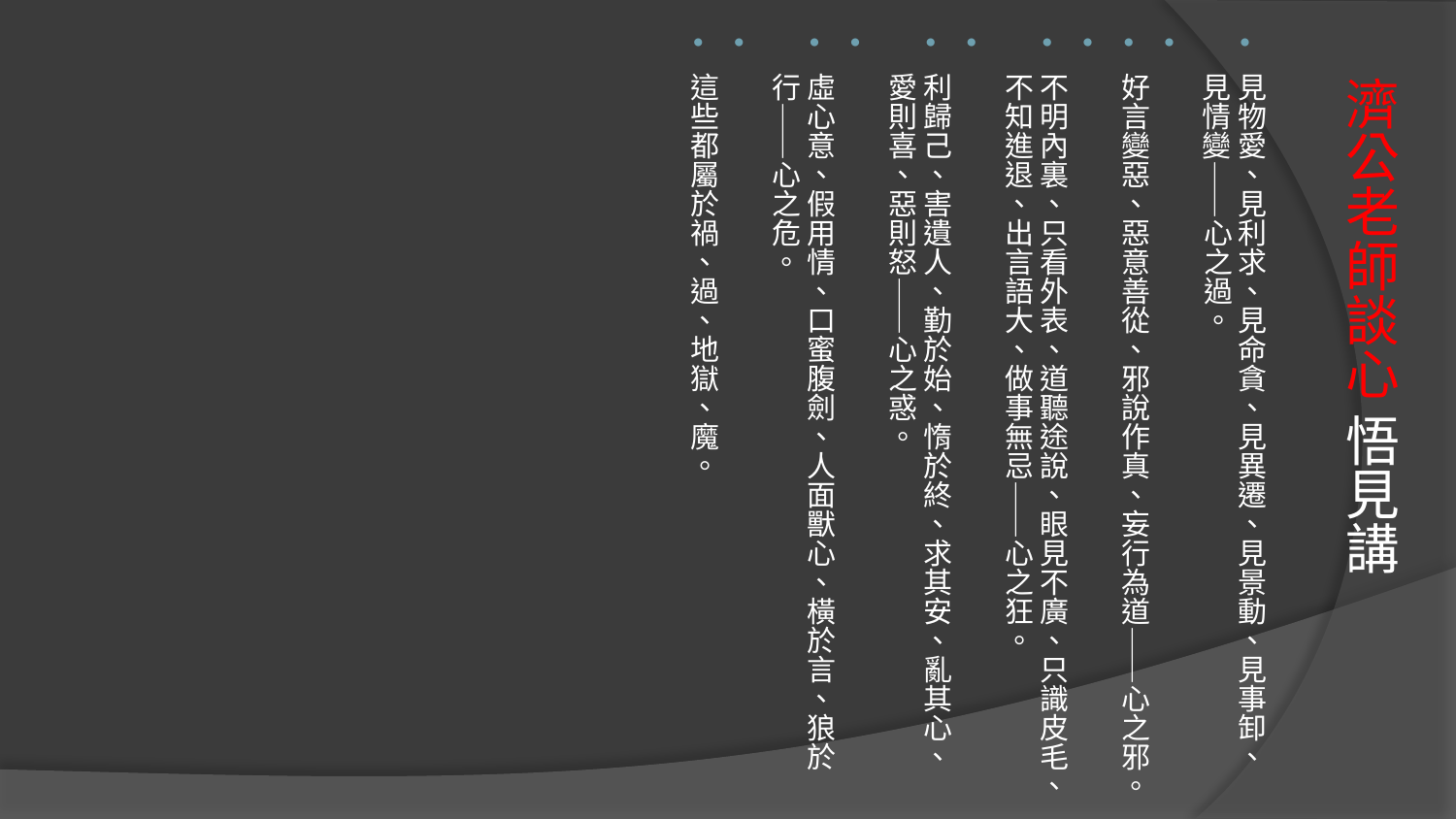

見物愛、見利求、見命貪、見異遷、見景動、見事卸、見情變——心之過。

好言變惡、惡意善從、邪說作真、妄行為道——心之邪。

不明內裏、只看外表、道聽途說、眼見不廣、只識皮毛、不知進退、出言語大、做事無忌——心之狂。

利歸己、害遺人、勤於始、惰於終、求其安、亂其心、愛則喜、惡則怒——心之惑。

虛心意、假用情、口蜜腹劍、人面獸心、橫於言、狼於行——心之危。

這些都屬於禍、過、地獄、魔。

# 濟公老師談心 悟見講